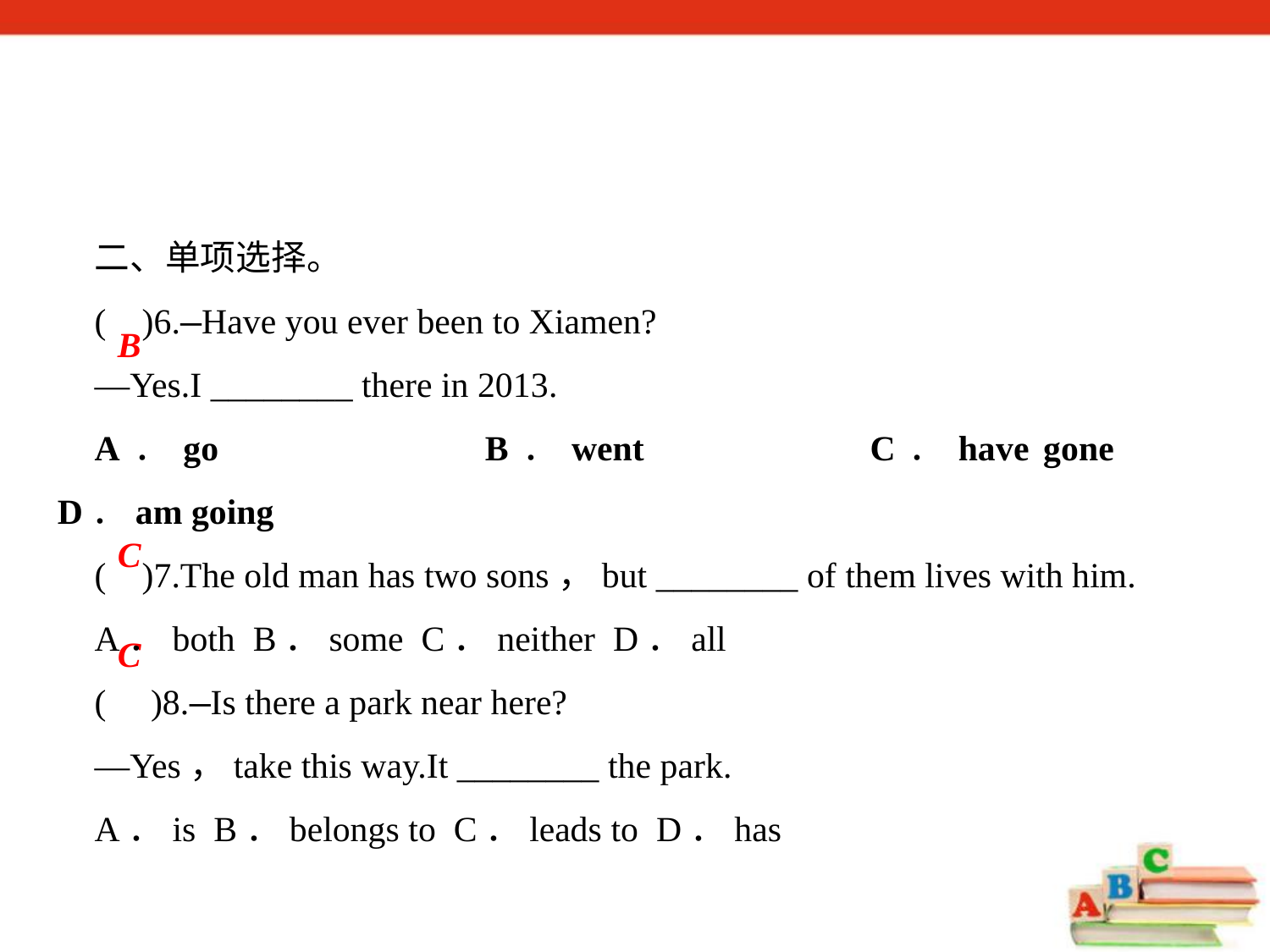

二、单项选择。
(    )6.—Have you ever been to Xiamen?
—Yes.I ________ there in 2013.
A．go　　　　　　B．went　　　　　C．have gone　　D．am going
(    )7.The old man has two sons，but ________ of them lives with him.
A．both  B．some  C．neither  D．all
(     )8.—Is there a park near here?
—Yes，take this way.It ________ the park.
A．is  B．belongs to  C．leads to  D．has
B
C
C